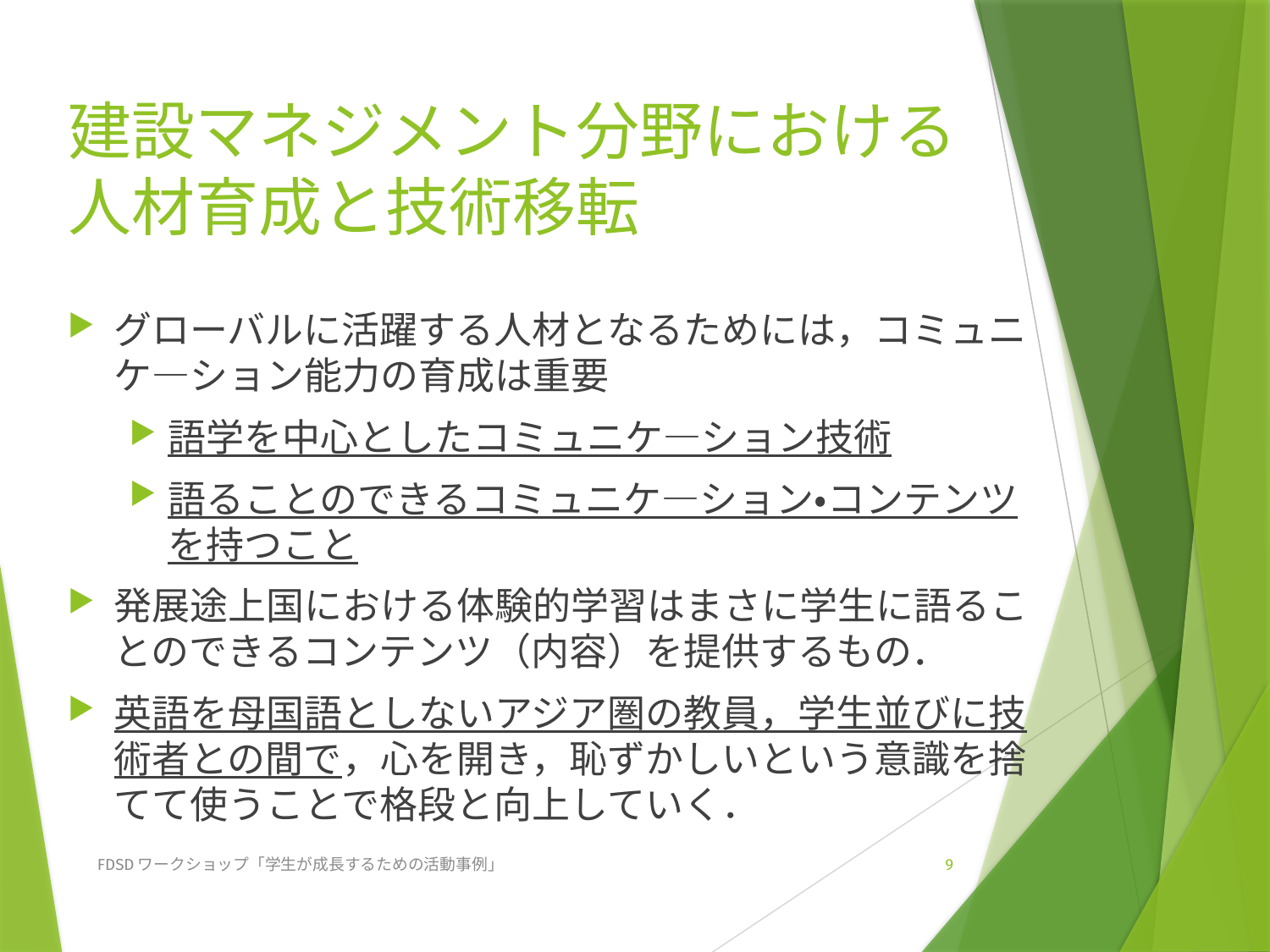

# 建設マネジメント分野における人材育成と技術移転
グローバルに活躍する人材となるためには，コミュニケ―ション能力の育成は重要
語学を中心としたコミュニケ―ション技術
語ることのできるコミュニケ―ション・コンテンツを持つこと
発展途上国における体験的学習はまさに学生に語ることのできるコンテンツ（内容）を提供するもの．
英語を母国語としないアジア圏の教員，学生並びに技術者との間で，心を開き，恥ずかしいという意識を捨てて使うことで格段と向上していく．

FDSDワークショップ「学生が成長するための活動事例」
9